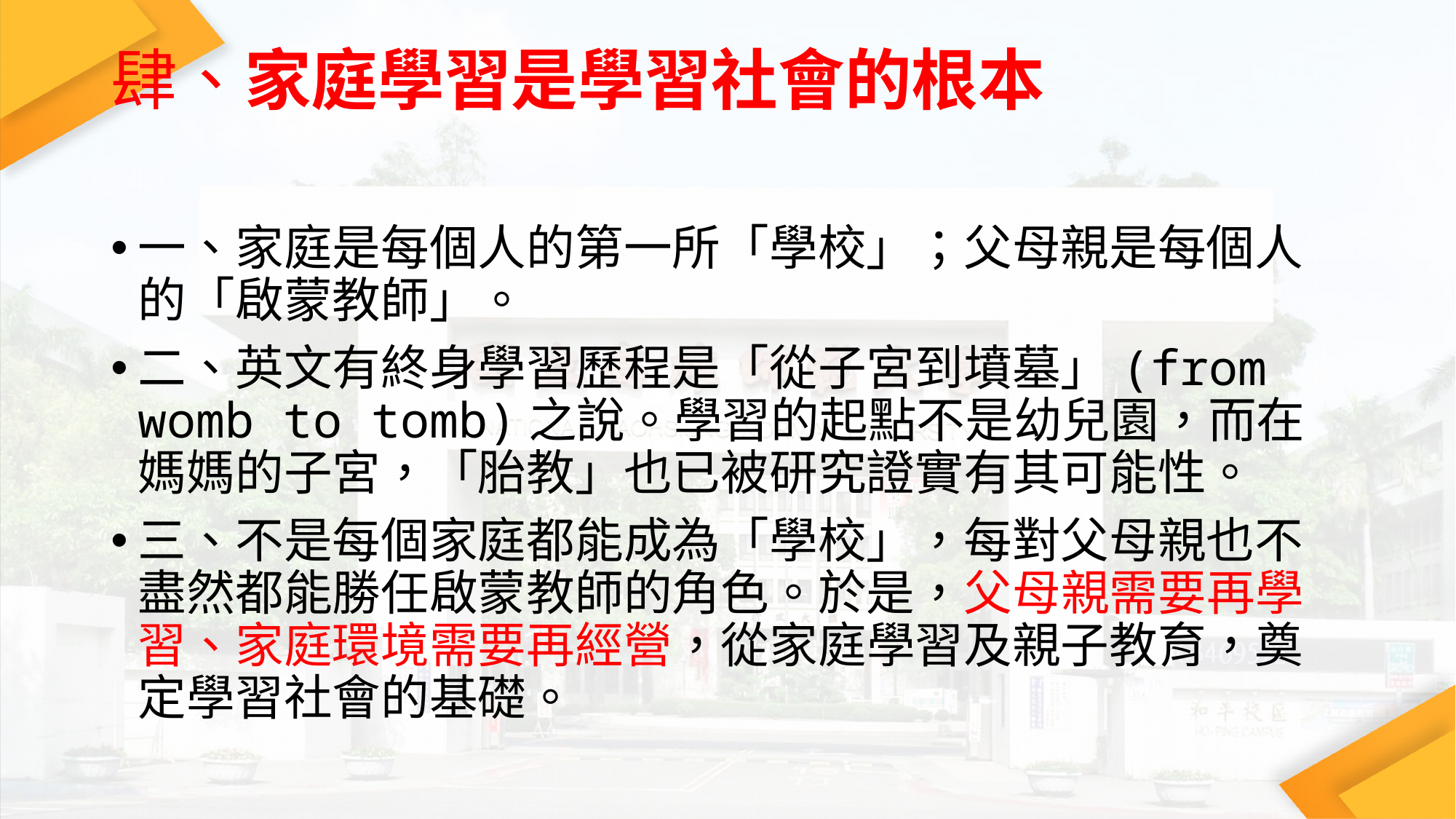

# 肆、家庭學習是學習社會的根本
一、家庭是每個人的第一所「學校」；父母親是每個人的「啟蒙教師」。
二、英文有終身學習歷程是「從子宮到墳墓」(from womb to tomb)之說。學習的起點不是幼兒園，而在媽媽的子宮，「胎教」也已被研究證實有其可能性。
三、不是每個家庭都能成為「學校」，每對父母親也不盡然都能勝任啟蒙教師的角色。於是，父母親需要再學習、家庭環境需要再經營，從家庭學習及親子教育，奠定學習社會的基礎。